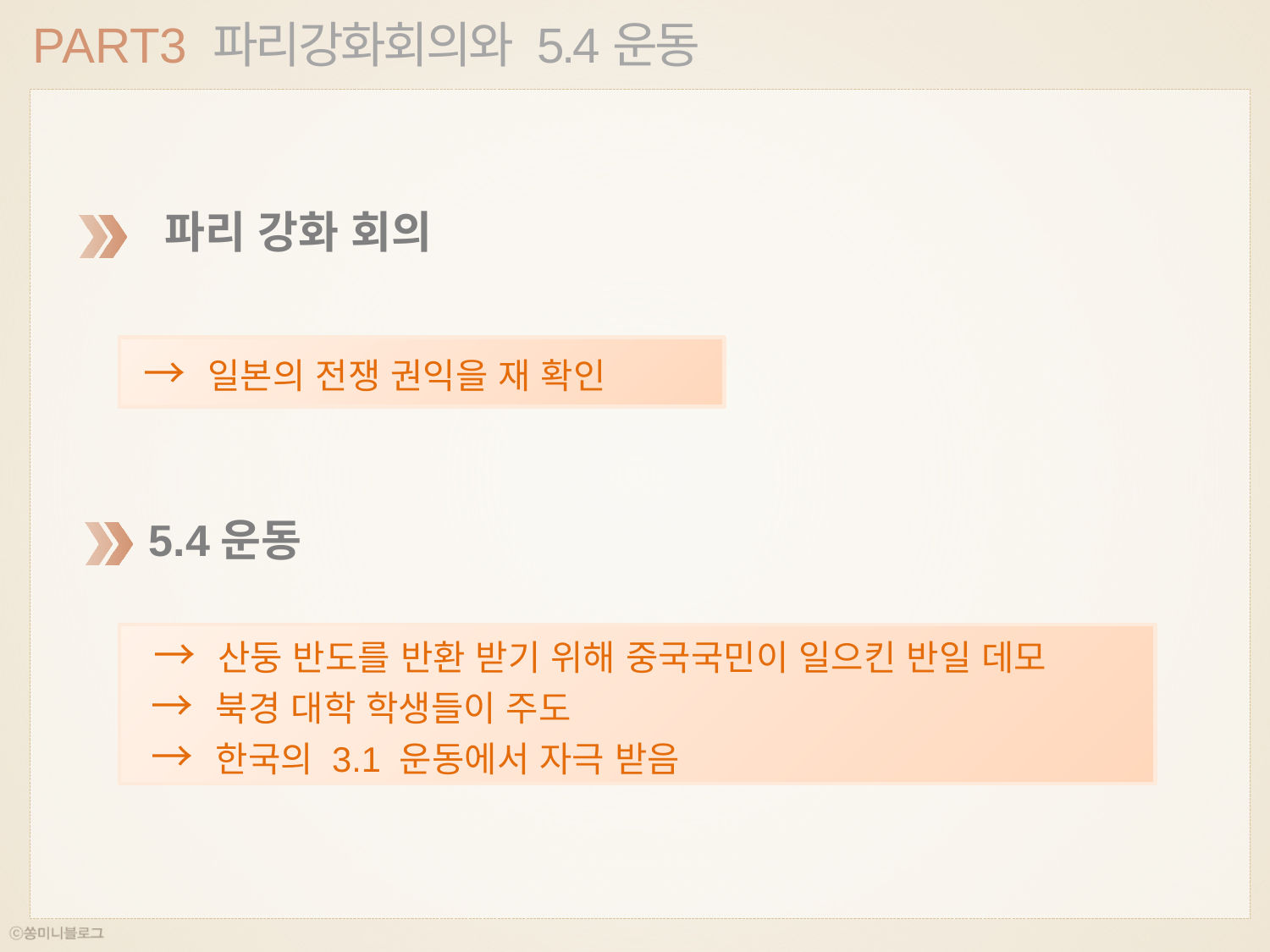

PART3 파리강화회의와 5.4운동

 파리 강화 회의

 → 일본의 전쟁 권익을 재 확인
 5.4운동

  → 산둥 반도를 반환 받기 위해 중국국민이 일으킨 반일 데모
  → 북경 대학 학생들이 주도
  → 한국의 3.1 운동에서 자극 받음